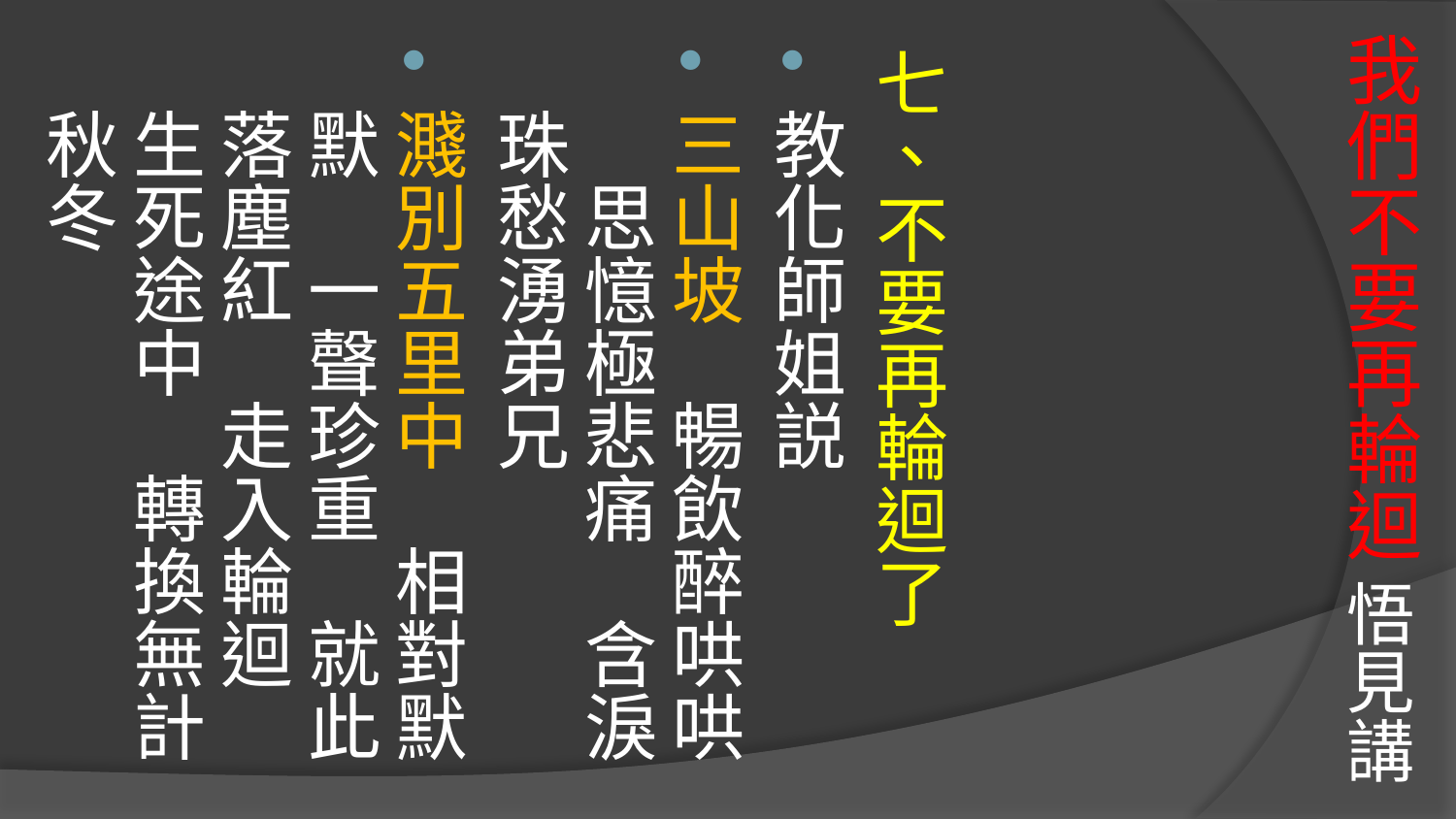

# 我們不要再輪迴 悟見講
七、不要再輪迴了
教化師姐説
三山坡　暢飲醉哄哄　思憶極悲痛　含淚珠愁湧弟兄
濺別五里中　相對默默　一聲珍重　就此落塵紅　走入輪迴　生死途中　轉換無計秋冬